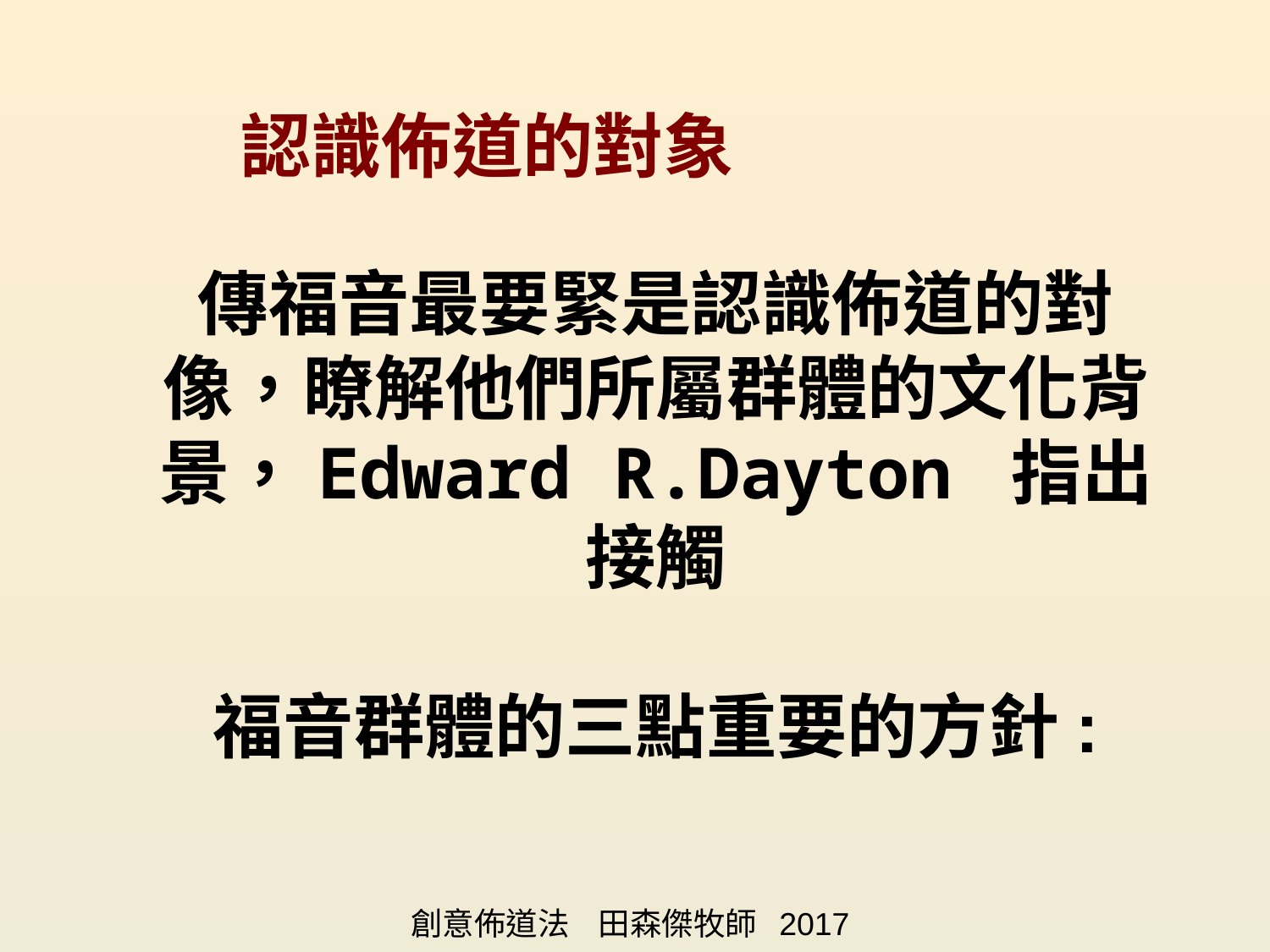

認識佈道的對象
傳福音最要緊是認識佈道的對像，瞭解他們所屬群體的文化背景，Edward R.Dayton 指出接觸
福音群體的三點重要的方針:
創意佈道法    田森傑牧師  2017